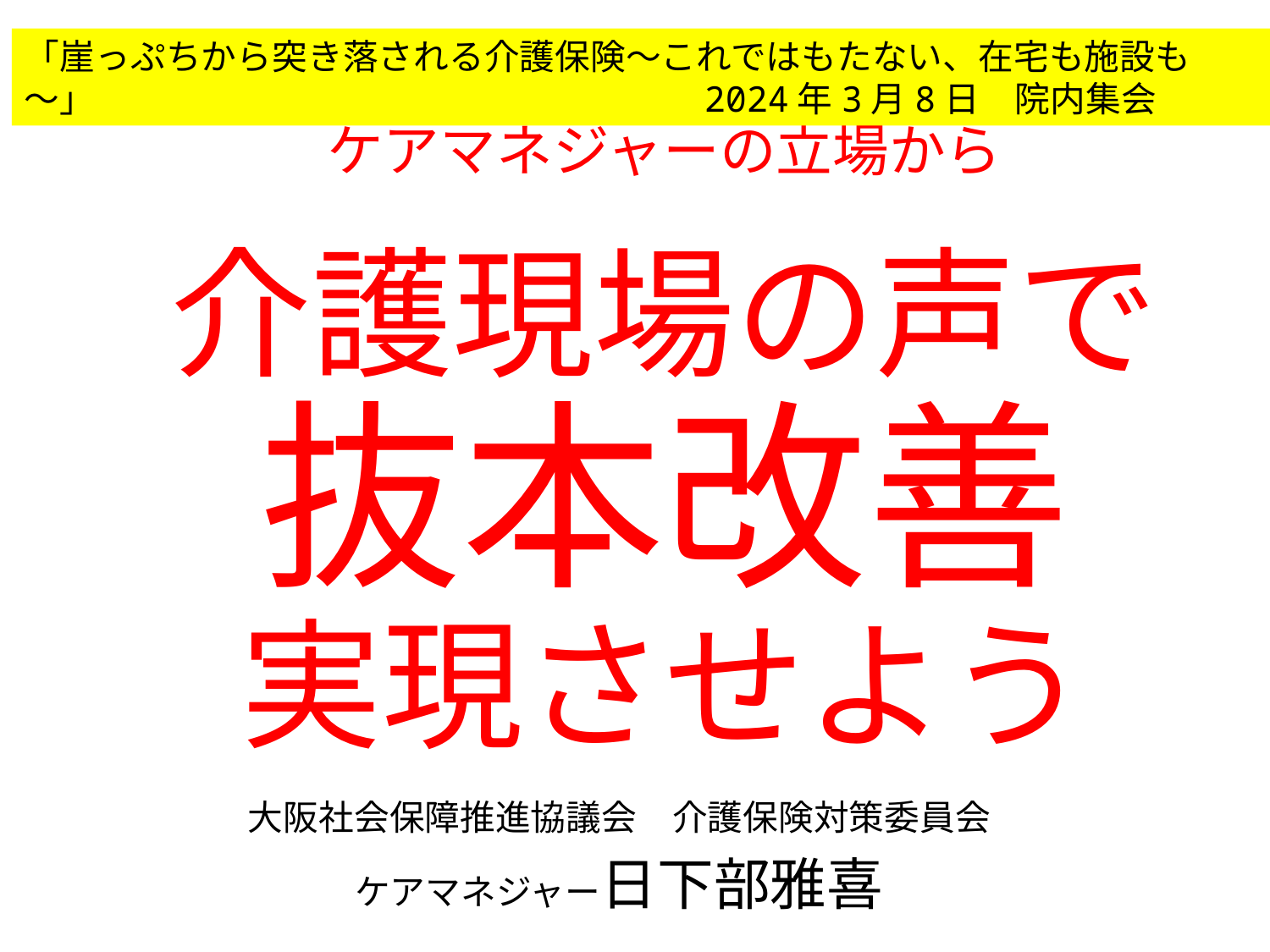

「崖っぷちから突き落される介護保険～これではもたない、在宅も施設も～」　　　　　　　　　　　　　　　　　2024年3月8日　院内集会
# ケアマネジャーの立場から 介護現場の声で 抜本改善 実現させよう

大阪社会保障推進協議会　介護保険対策委員会
ケアマネジャー日下部雅喜